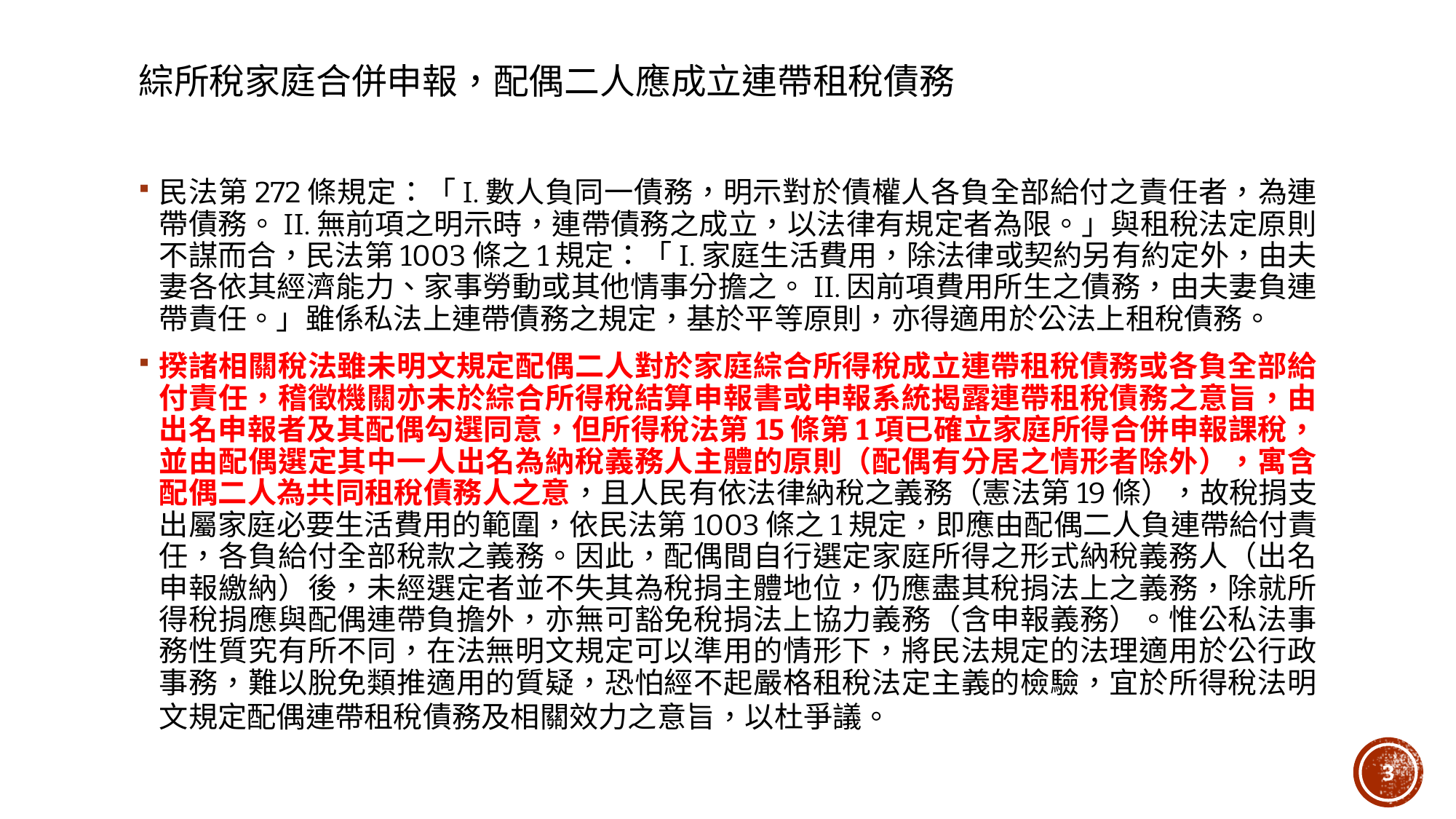

# 綜所稅家庭合併申報，配偶二人應成立連帶租稅債務
民法第272條規定：「I.數人負同一債務，明示對於債權人各負全部給付之責任者，為連帶債務。II.無前項之明示時，連帶債務之成立，以法律有規定者為限。」與租稅法定原則不謀而合，民法第1003條之1規定：「I.家庭生活費用，除法律或契約另有約定外，由夫妻各依其經濟能力、家事勞動或其他情事分擔之。II.因前項費用所生之債務，由夫妻負連帶責任。」雖係私法上連帶債務之規定，基於平等原則，亦得適用於公法上租稅債務。
揆諸相關稅法雖未明文規定配偶二人對於家庭綜合所得稅成立連帶租稅債務或各負全部給付責任，稽徵機關亦未於綜合所得稅結算申報書或申報系統揭露連帶租稅債務之意旨，由出名申報者及其配偶勾選同意，但所得稅法第15條第1項已確立家庭所得合併申報課稅，並由配偶選定其中一人出名為納稅義務人主體的原則（配偶有分居之情形者除外），寓含配偶二人為共同租稅債務人之意，且人民有依法律納稅之義務（憲法第19條），故稅捐支出屬家庭必要生活費用的範圍，依民法第1003條之1規定，即應由配偶二人負連帶給付責任，各負給付全部稅款之義務。因此，配偶間自行選定家庭所得之形式納稅義務人（出名申報繳納）後，未經選定者並不失其為稅捐主體地位，仍應盡其稅捐法上之義務，除就所得稅捐應與配偶連帶負擔外，亦無可豁免稅捐法上協力義務（含申報義務）。惟公私法事務性質究有所不同，在法無明文規定可以準用的情形下，將民法規定的法理適用於公行政事務，難以脫免類推適用的質疑，恐怕經不起嚴格租稅法定主義的檢驗，宜於所得稅法明文規定配偶連帶租稅債務及相關效力之意旨，以杜爭議。

3